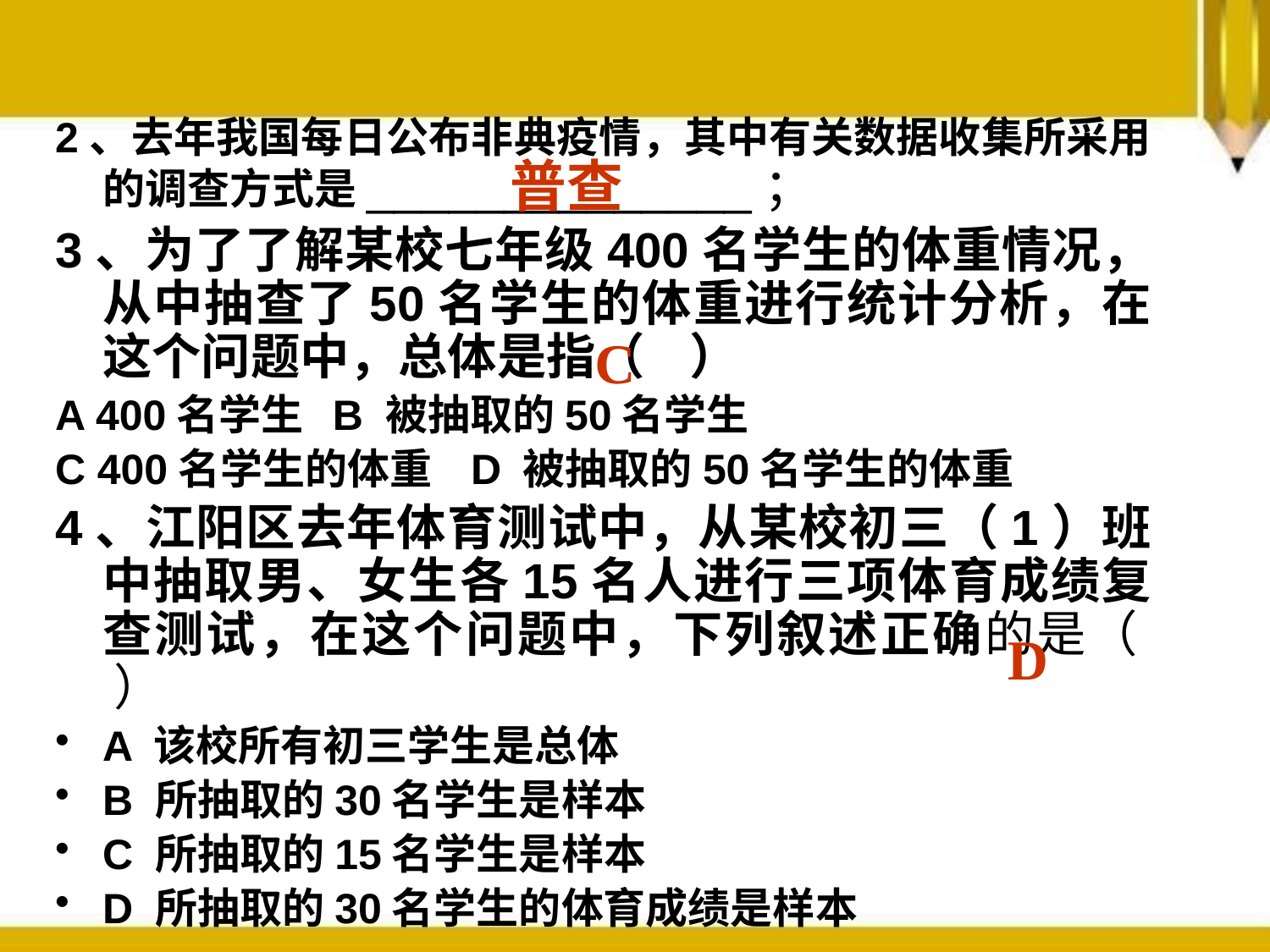

2、去年我国每日公布非典疫情，其中有关数据收集所采用的调查方式是______________；
3、为了了解某校七年级400名学生的体重情况，从中抽查了50名学生的体重进行统计分析，在这个问题中，总体是指（    ）
A 400名学生  B 被抽取的50名学生
C 400名学生的体重   D 被抽取的50名学生的体重
4、江阳区去年体育测试中，从某校初三（1）班中抽取男、女生各15名人进行三项体育成绩复查测试，在这个问题中，下列叙述正确的是（   ）
A 该校所有初三学生是总体
B 所抽取的30名学生是样本
C 所抽取的15名学生是样本
D 所抽取的30名学生的体育成绩是样本

普查
C
D